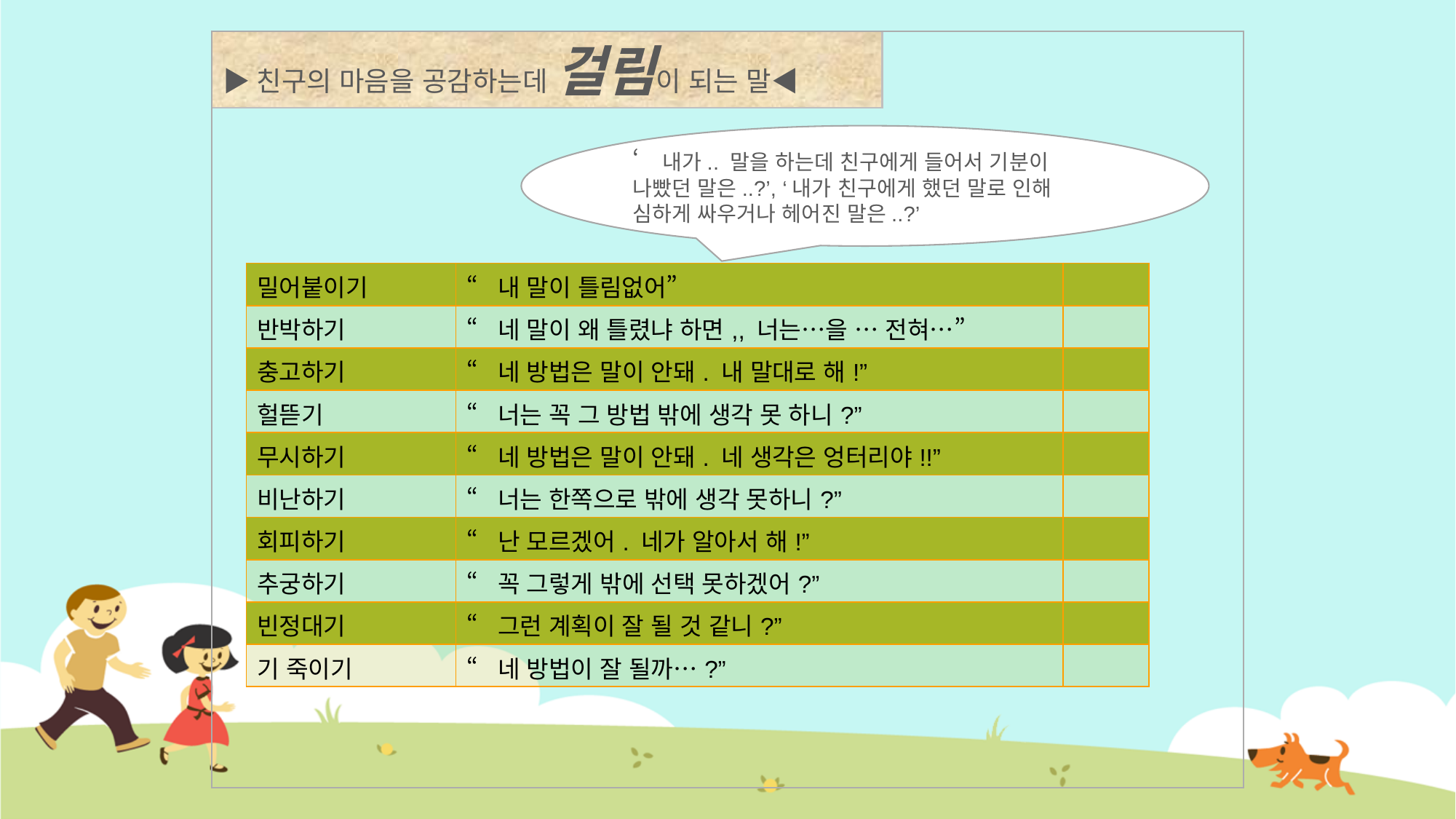

▶친구의 마음을 공감하는데 걸림이 되는 말◀
‘내가.. 말을 하는데 친구에게 들어서 기분이 나빴던 말은..?’, ‘내가 친구에게 했던 말로 인해 심하게 싸우거나 헤어진 말은..?’
| 밀어붙이기 | “내 말이 틀림없어” |  |
| --- | --- | --- |
| 반박하기 | “네 말이 왜 틀렸냐 하면,, 너는…을 … 전혀…” |  |
| 충고하기 | “네 방법은 말이 안돼. 내 말대로 해!” |  |
| 헐뜯기 | “너는 꼭 그 방법 밖에 생각 못 하니?” |  |
| 무시하기 | “네 방법은 말이 안돼. 네 생각은 엉터리야!!” |  |
| 비난하기 | “너는 한쪽으로 밖에 생각 못하니?” |  |
| 회피하기 | “난 모르겠어. 네가 알아서 해!” |  |
| 추궁하기 | “꼭 그렇게 밖에 선택 못하겠어?” |  |
| 빈정대기 | “그런 계획이 잘 될 것 같니?” |  |
| 기 죽이기 | “네 방법이 잘 될까…?” |  |